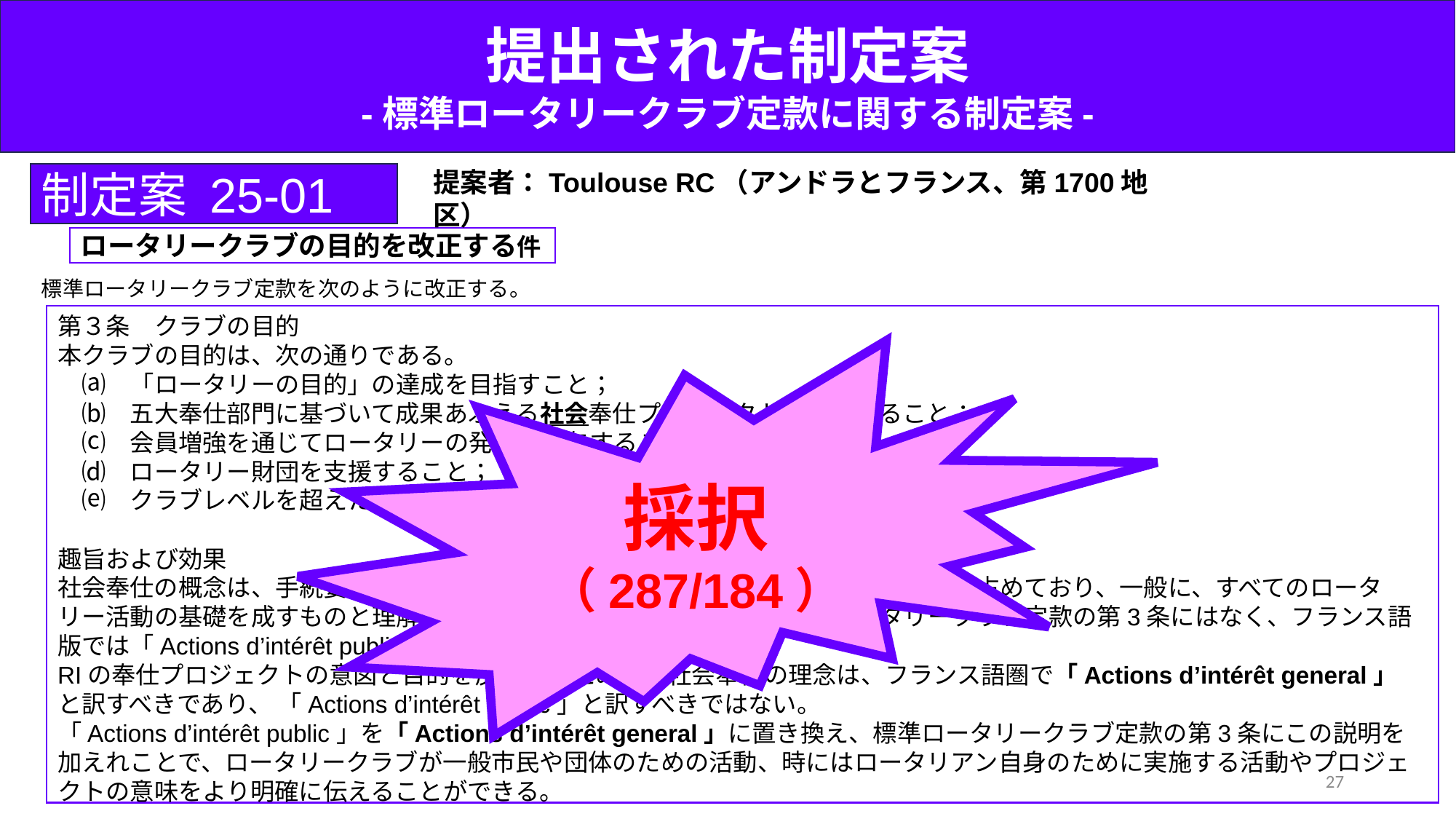

提出された制定案
-標準ロータリークラブ定款に関する制定案-
制定案 25-01
提案者：Toulouse RC（アンドラとフランス、第1700地区）
ロータリークラブの目的を改正する件
標準ロータリークラブ定款を次のように改正する。
第３条　クラブの目的
本クラブの目的は、次の通りである。
　⒜　「ロータリーの目的」の達成を目指すこと；
　⒝　五大奉仕部門に基づいて成果あふえる社会奉仕プロジェクトを実施すること；
　⒞　会員増強を通じてロータリーの発展に寄与すること
　⒟　ロータリー財団を支援すること；
　⒠　クラブレベルを超えたリーダーを育成すること

趣旨および効果
社会奉仕の概念は、手続要覧の中で、ロータリーの基本理念の中で特に重要な位置を占めており、一般に、すべてのロータリー活動の基礎を成すものと理解されている。しかし、この概念は標準ロータリークラブ定款の第3条にはなく、フランス語版では「Actions d’intérêt public」と訳される。
RIの奉仕プロジェクトの意図と目的を反映するために、社会奉仕の理念は、フランス語圏で「Actions d’intérêt general」
と訳すべきであり、 「Actions d’intérêt public」と訳すべきではない。
「Actions d’intérêt public」を「Actions d’intérêt general」に置き換え、標準ロータリークラブ定款の第3条にこの説明を加えれことで、ロータリークラブが一般市民や団体のための活動、時にはロータリアン自身のために実施する活動やプロジェクトの意味をより明確に伝えることができる。

採択
（287/184）
27